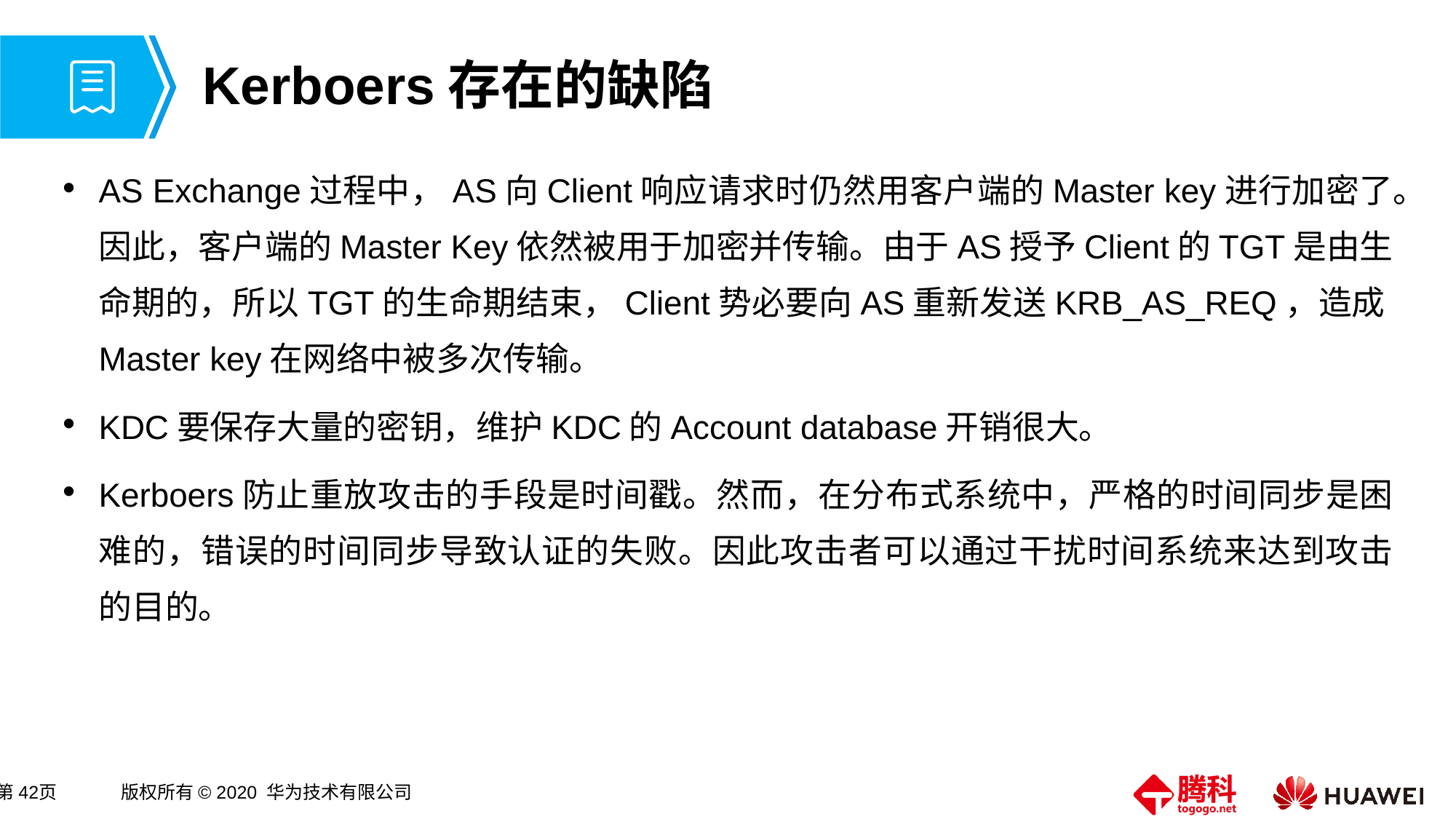

# Kerboers存在的缺陷
AS Exchange过程中，AS向Client响应请求时仍然用客户端的Master key进行加密了。因此，客户端的Master Key依然被用于加密并传输。由于AS授予Client的TGT是由生命期的，所以TGT的生命期结束，Client势必要向AS重新发送KRB_AS_REQ，造成Master key在网络中被多次传输。
KDC要保存大量的密钥，维护KDC的Account database开销很大。
Kerboers防止重放攻击的手段是时间戳。然而，在分布式系统中，严格的时间同步是困难的，错误的时间同步导致认证的失败。因此攻击者可以通过干扰时间系统来达到攻击的目的。